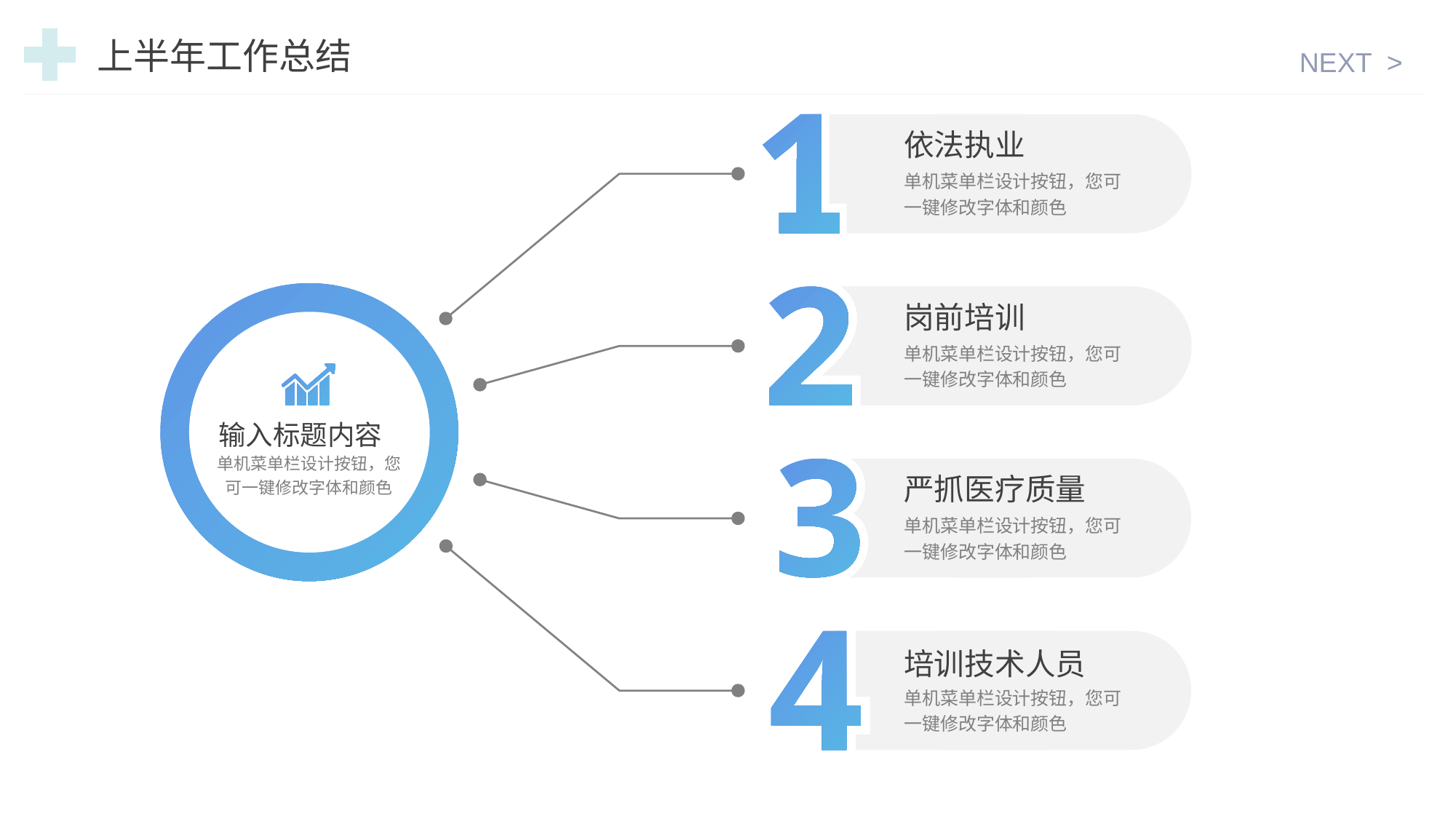

NEXT  >

上半年工作总结

依法执业
单机菜单栏设计按钮，您可一键修改字体和颜色

岗前培训
单机菜单栏设计按钮，您可一键修改字体和颜色

输入标题内容
单机菜单栏设计按钮，您可一键修改字体和颜色

严抓医疗质量
单机菜单栏设计按钮，您可一键修改字体和颜色

培训技术人员
单机菜单栏设计按钮，您可一键修改字体和颜色

行业PPT模板http://www.1ppt.com/hangye/